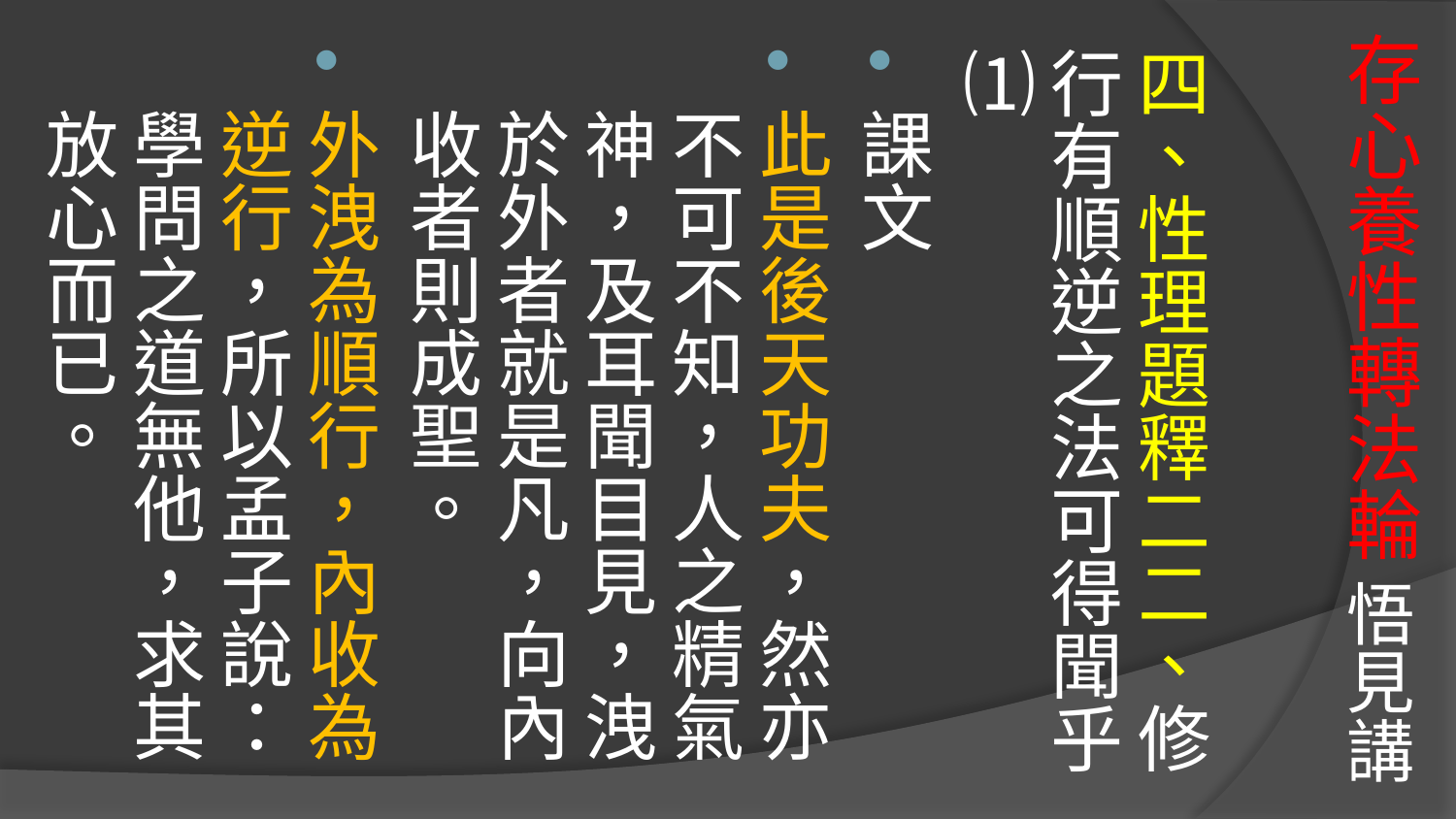

# 存心養性轉法輪 悟見講
四、性理題釋二二、修行有順逆之法可得聞乎⑴
課文
此是後天功夫，然亦不可不知，人之精氣神，及耳聞目見，洩於外者就是凡，向內收者則成聖。
外洩為順行，內收為逆行，所以孟子說：學問之道無他，求其放心而已。